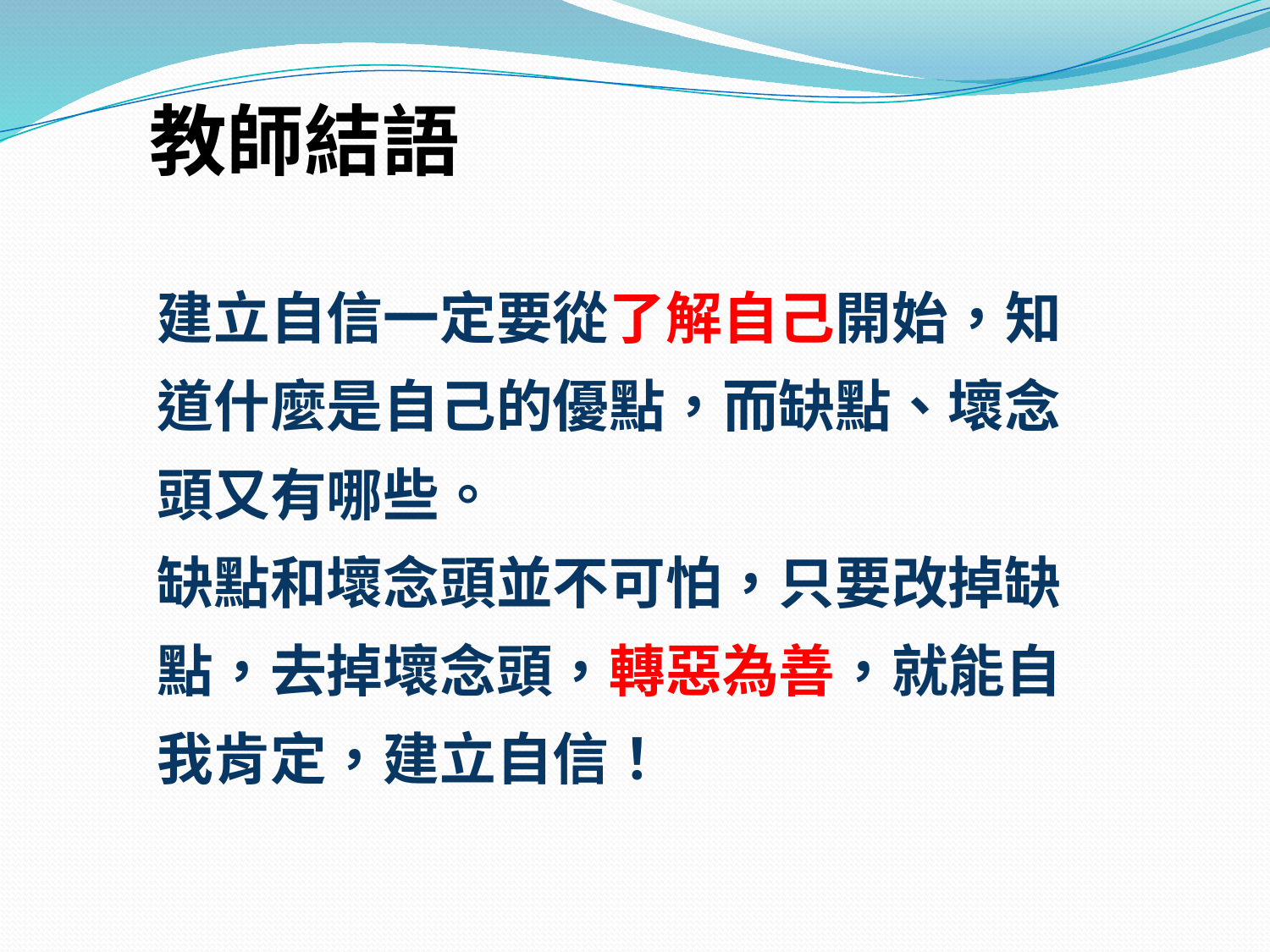

教師結語
建立自信一定要從了解自己開始，知道什麼是自己的優點，而缺點、壞念頭又有哪些。
缺點和壞念頭並不可怕，只要改掉缺點，去掉壞念頭，轉惡為善，就能自我肯定，建立自信！